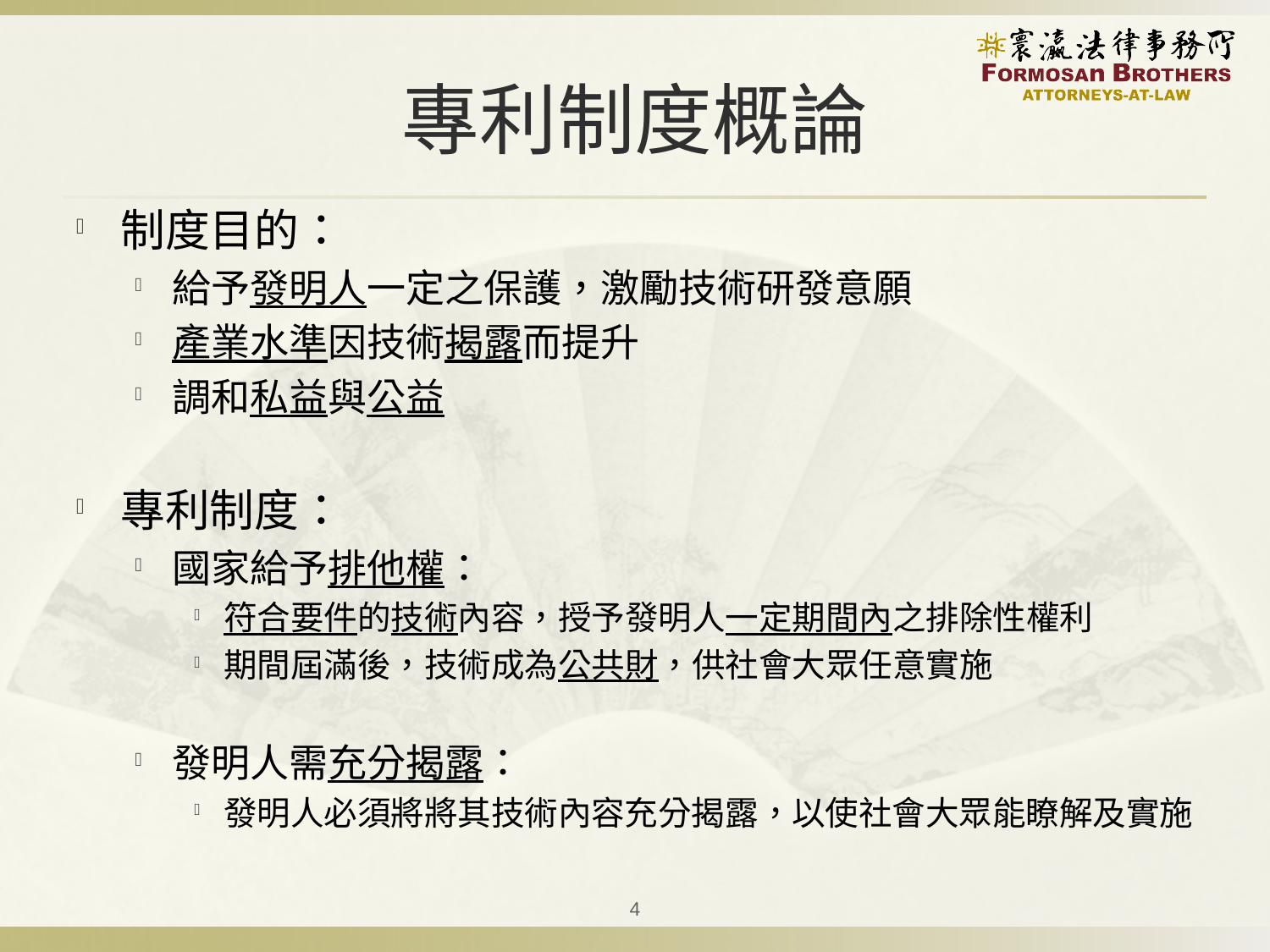

# 專利制度概論
制度目的：
給予發明人一定之保護，激勵技術研發意願
產業水準因技術揭露而提升
調和私益與公益

專利制度：
國家給予排他權：
符合要件的技術內容，授予發明人一定期間內之排除性權利
期間屆滿後，技術成為公共財，供社會大眾任意實施

發明人需充分揭露：
發明人必須將將其技術內容充分揭露，以使社會大眾能瞭解及實施
4